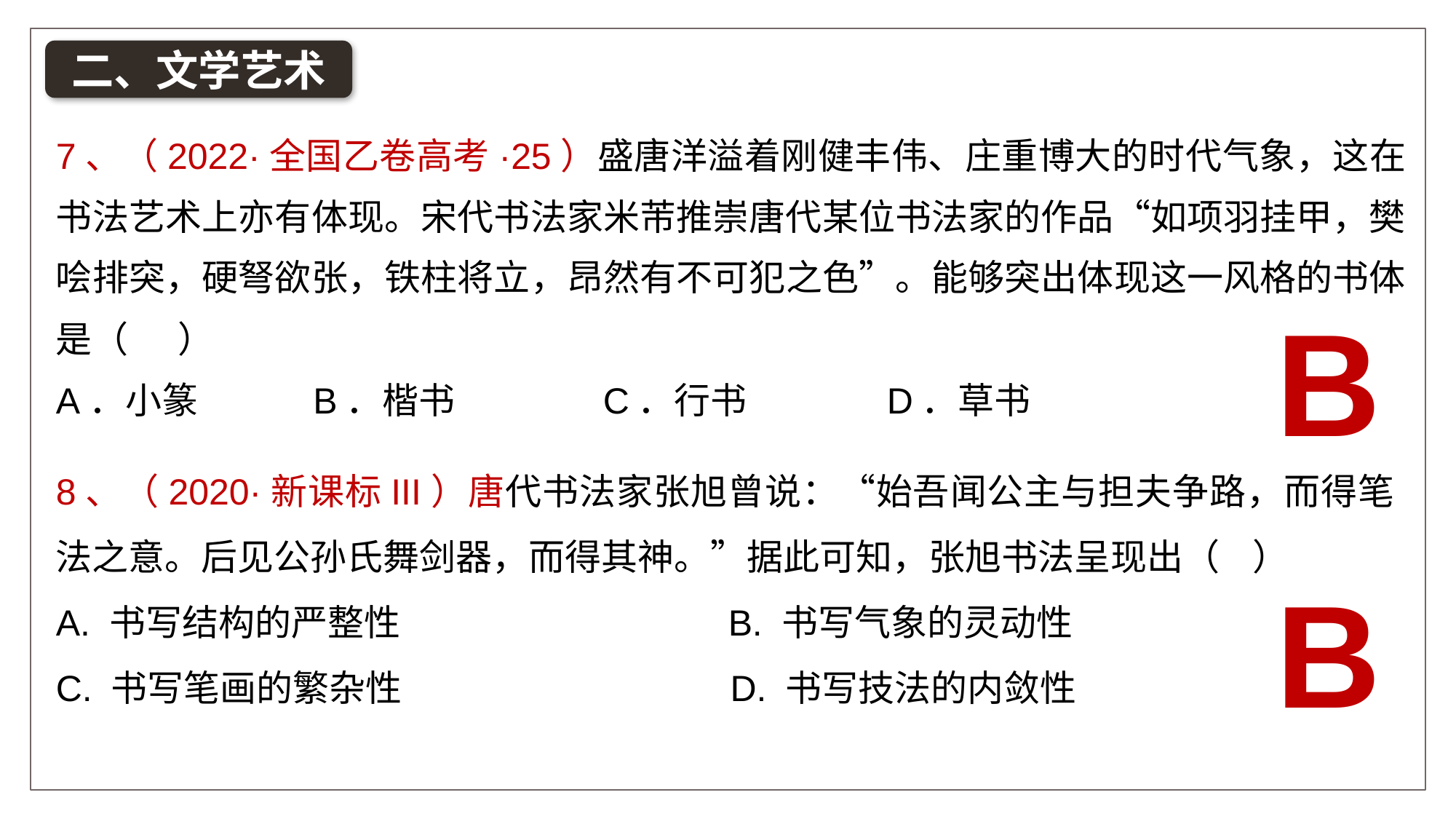

二、文学艺术
7、（2022·全国乙卷高考·25）盛唐洋溢着刚健丰伟、庄重博大的时代气象，这在书法艺术上亦有体现。宋代书法家米芾推崇唐代某位书法家的作品“如项羽挂甲，樊哙排突，硬弩欲张，铁柱将立，昂然有不可犯之色”。能够突出体现这一风格的书体是（      ）
A．小篆             B．楷书                 C．行书                D．草书
B
8、（2020·新课标III）唐代书法家张旭曾说：“始吾闻公主与担夫争路，而得笔法之意。后见公孙氏舞剑器，而得其神。”据此可知，张旭书法呈现出（    ）
A. 书写结构的严整性                                       B. 书写气象的灵动性
C. 书写笔画的繁杂性                                       D. 书写技法的内敛性
B